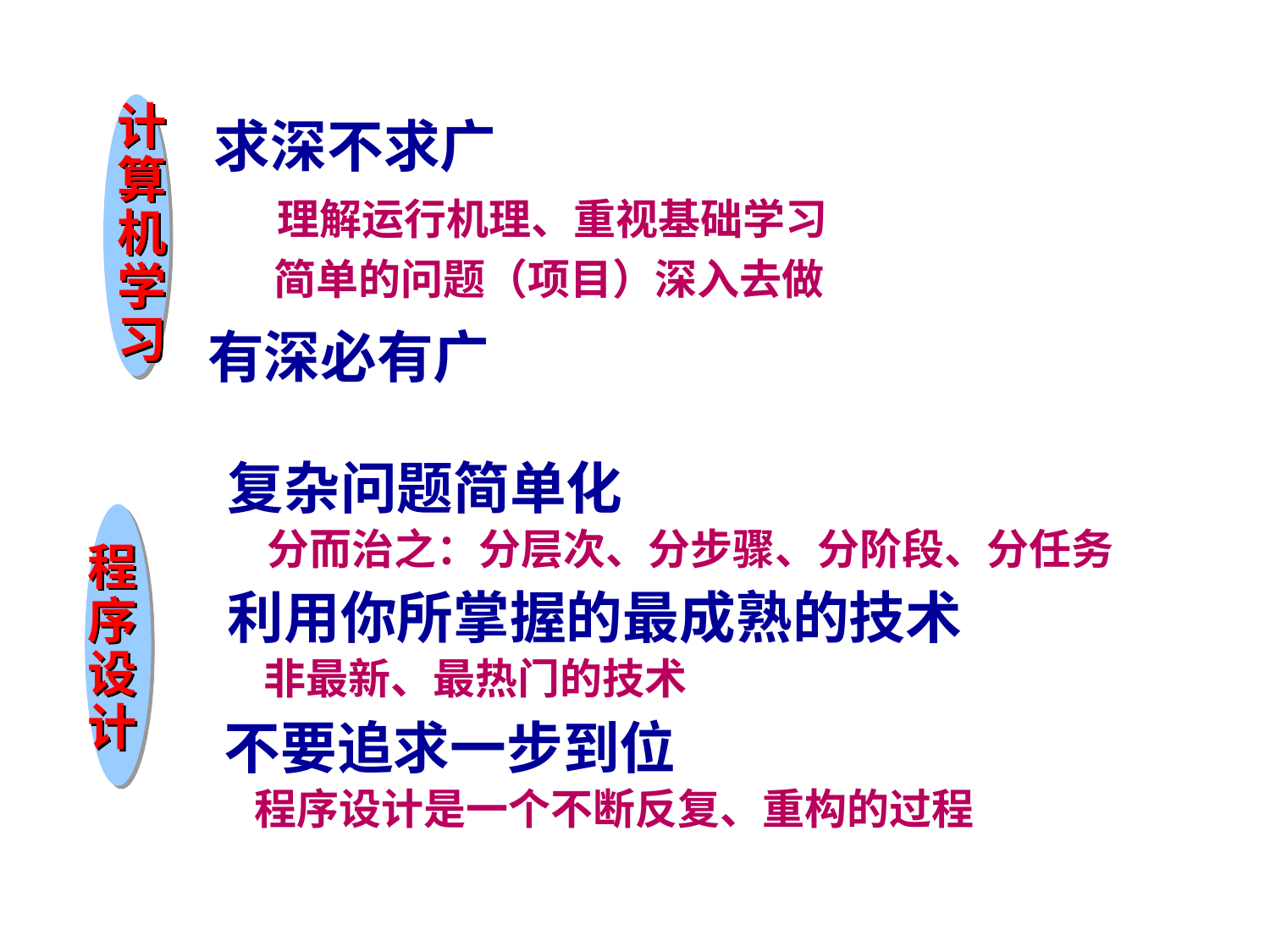

计算机学习
求深不求广
理解运行机理、重视基础学习
简单的问题（项目）深入去做
有深必有广
复杂问题简单化

程序设计
分而治之：分层次、分步骤、分阶段、分任务
利用你所掌握的最成熟的技术
非最新、最热门的技术
不要追求一步到位
程序设计是一个不断反复、重构的过程